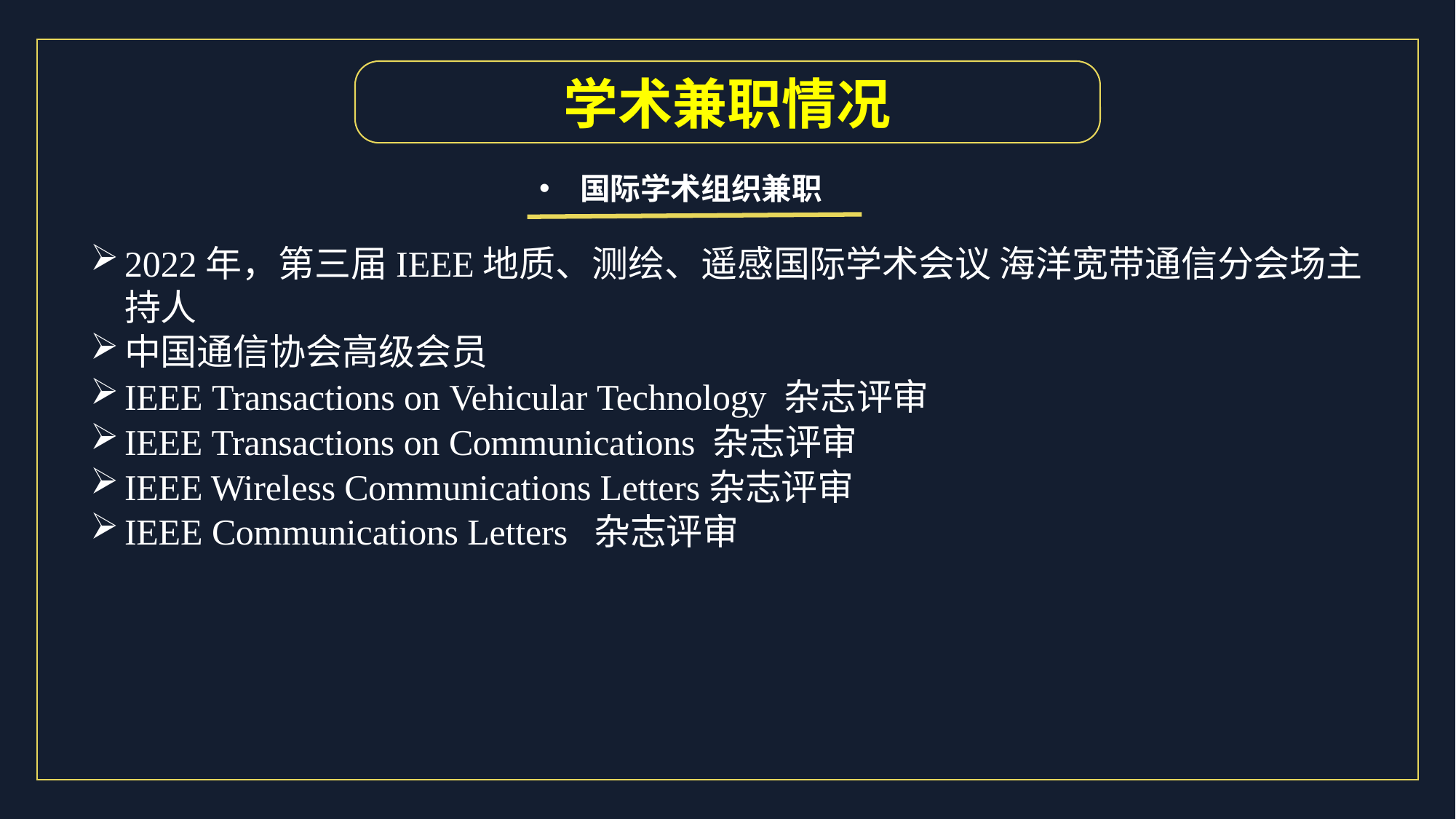

学术兼职情况
国际学术组织兼职
2022年，第三届IEEE地质、测绘、遥感国际学术会议 海洋宽带通信分会场主持人
中国通信协会高级会员
IEEE Transactions on Vehicular Technology 杂志评审
IEEE Transactions on Communications 杂志评审
IEEE Wireless Communications Letters杂志评审
IEEE Communications Letters  杂志评审